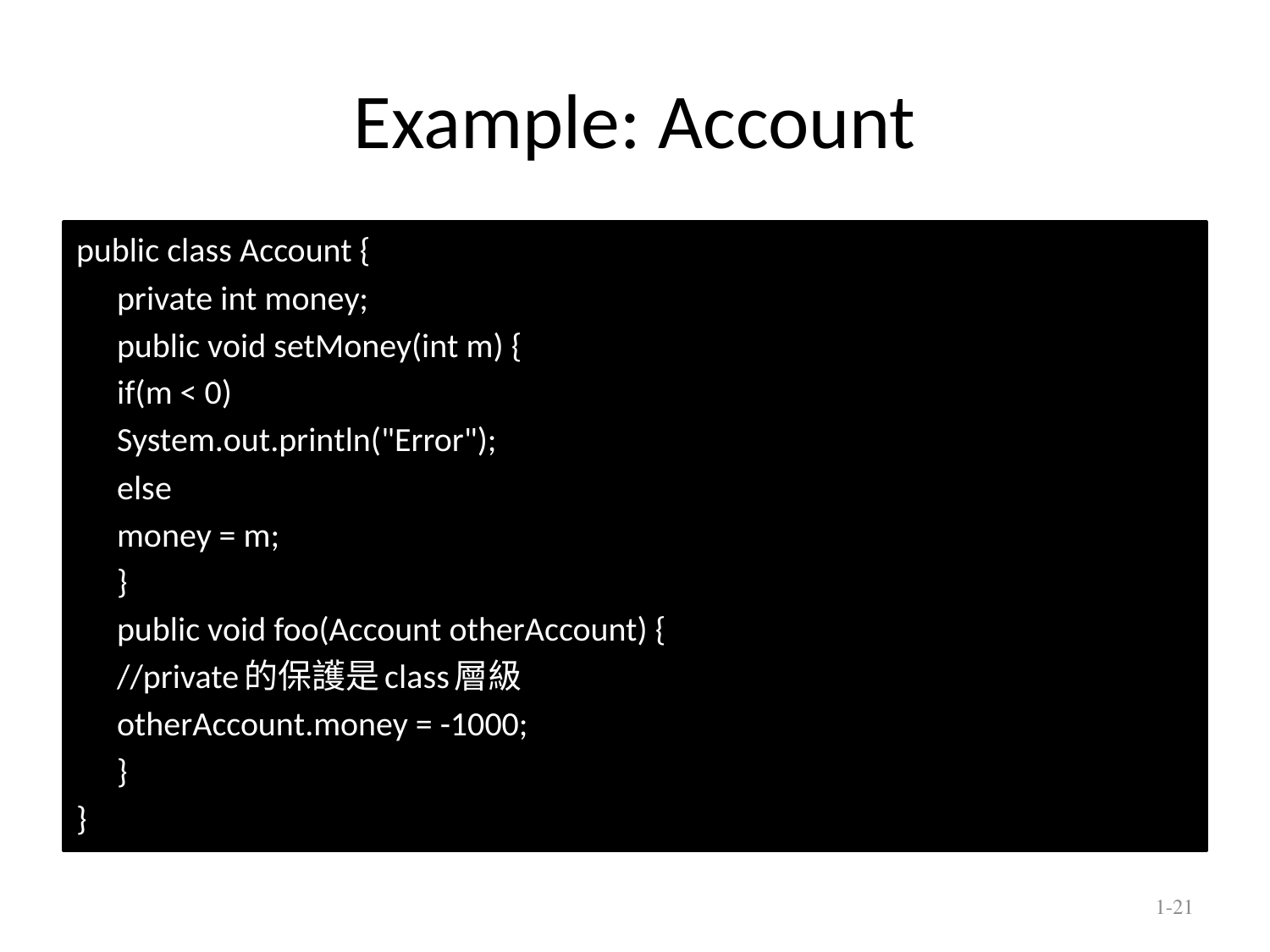

# Example: Account
public class Account {
	private int money;
	public void setMoney(int m) {
		if(m < 0)
			System.out.println("Error");
		else
			money = m;
	}
	public void foo(Account otherAccount) {
		//private的保護是class層級
		otherAccount.money = -1000;
	}
}

1-21